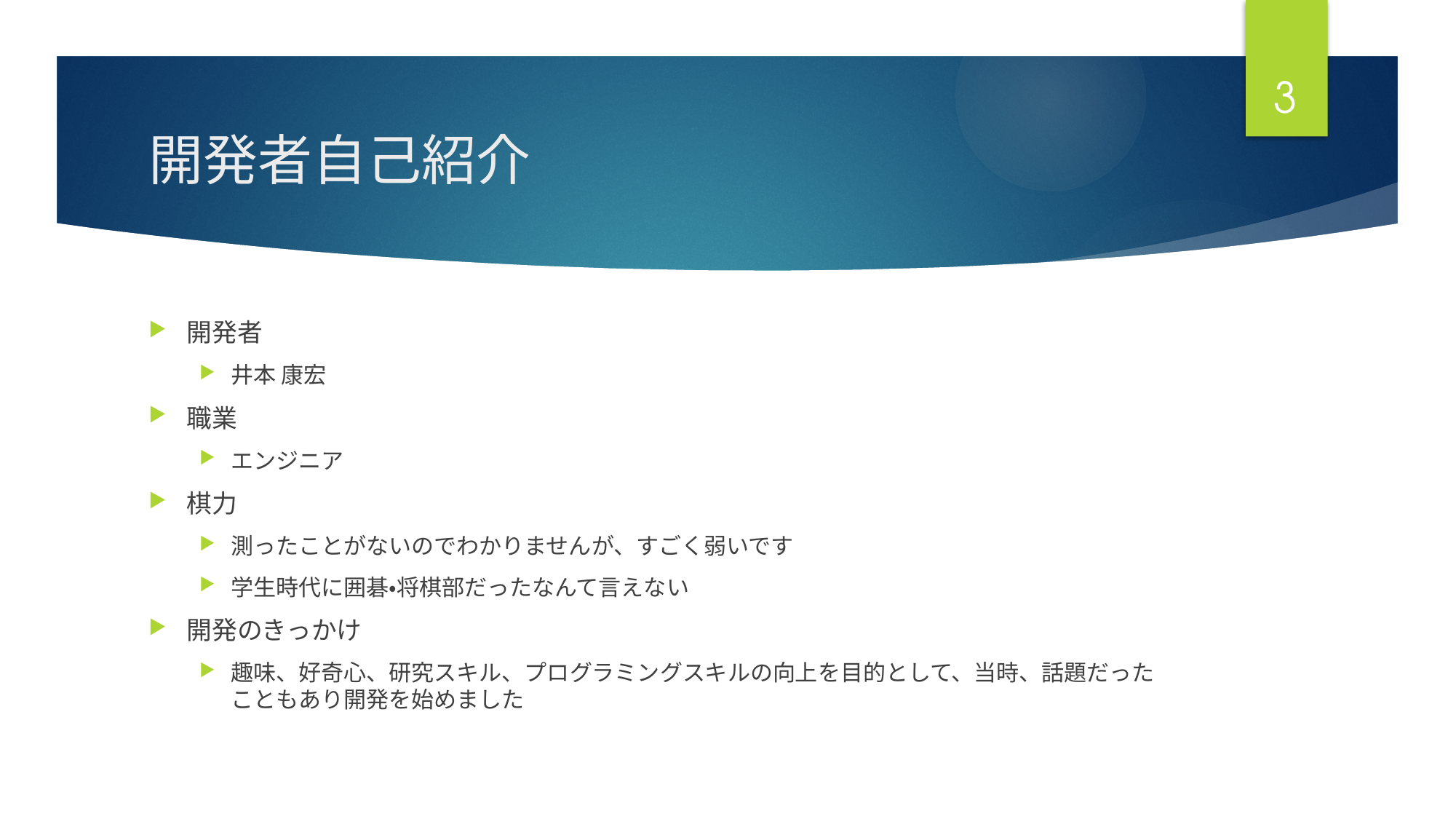

3
# 開発者自己紹介
開発者
井本 康宏
職業
エンジニア
棋力
測ったことがないのでわかりませんが、すごく弱いです
学生時代に囲碁・将棋部だったなんて言えない
開発のきっかけ
趣味、好奇心、研究スキル、プログラミングスキルの向上を目的として、当時、話題だったこともあり開発を始めました